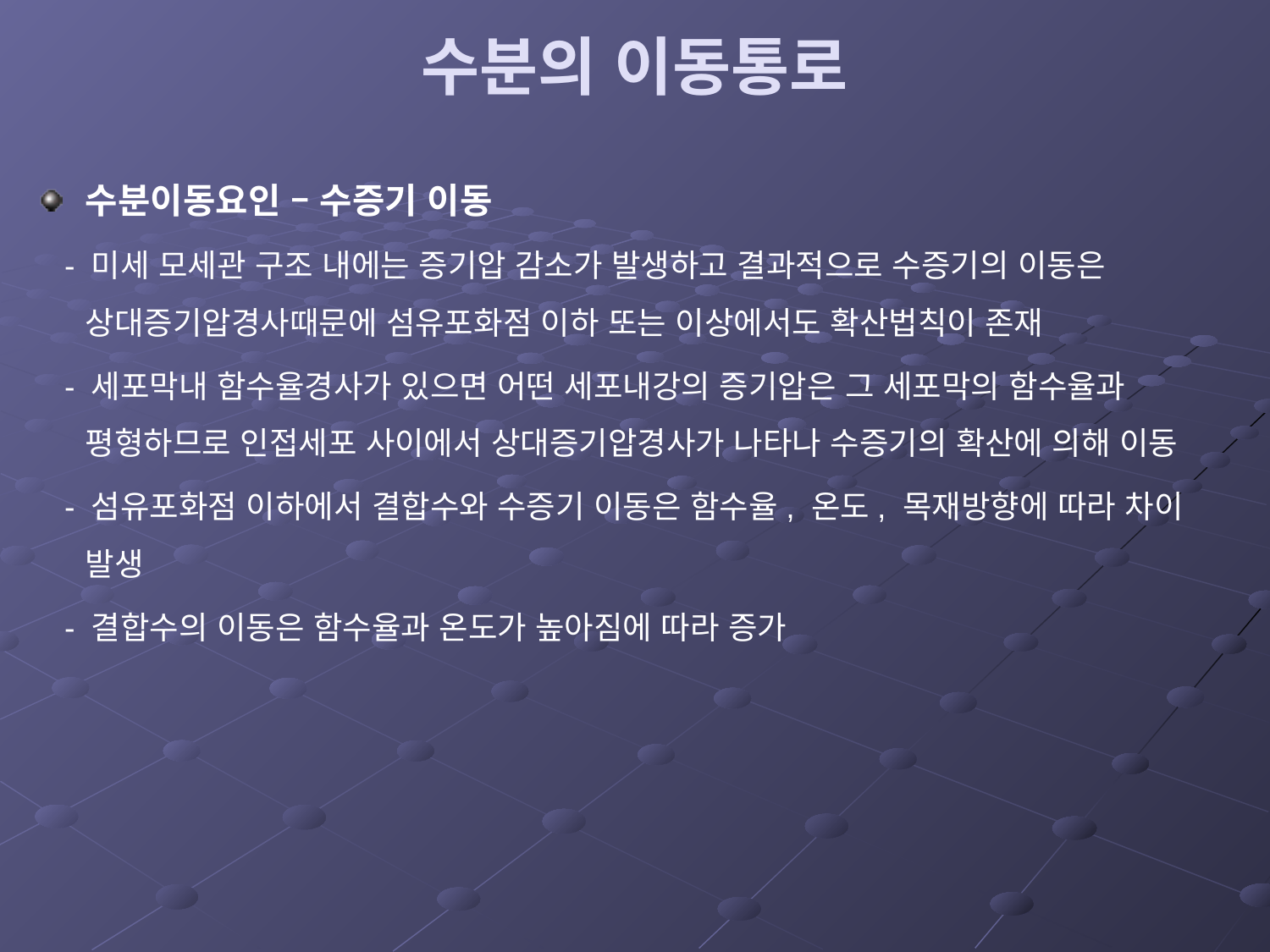

# 수분의 이동통로
수분이동요인 – 수증기 이동
   - 미세 모세관 구조 내에는 증기압 감소가 발생하고 결과적으로 수증기의 이동은 상대증기압경사때문에 섬유포화점 이하 또는 이상에서도 확산법칙이 존재
   - 세포막내 함수율경사가 있으면 어떤 세포내강의 증기압은 그 세포막의 함수율과 평형하므로 인접세포 사이에서 상대증기압경사가 나타나 수증기의 확산에 의해 이동
   - 섬유포화점 이하에서 결합수와 수증기 이동은 함수율, 온도, 목재방향에 따라 차이 발생
   - 결합수의 이동은 함수율과 온도가 높아짐에 따라 증가